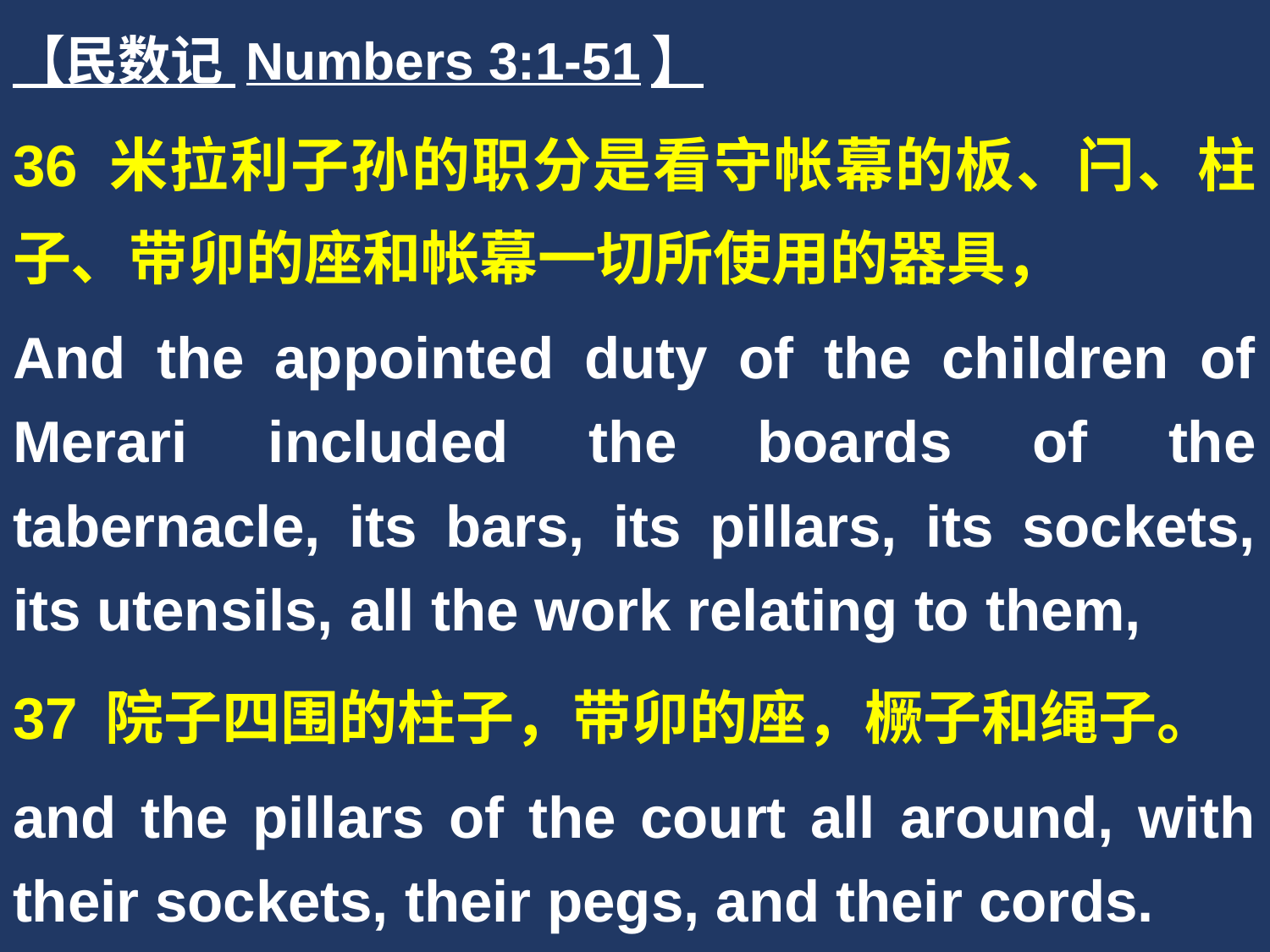

【民数记 Numbers 3:1-51】
36 米拉利子孙的职分是看守帐幕的板、闩、柱子、带卯的座和帐幕一切所使用的器具，
And the appointed duty of the children of Merari included the boards of the tabernacle, its bars, its pillars, its sockets, its utensils, all the work relating to them,
37 院子四围的柱子，带卯的座，橛子和绳子。
and the pillars of the court all around, with their sockets, their pegs, and their cords.